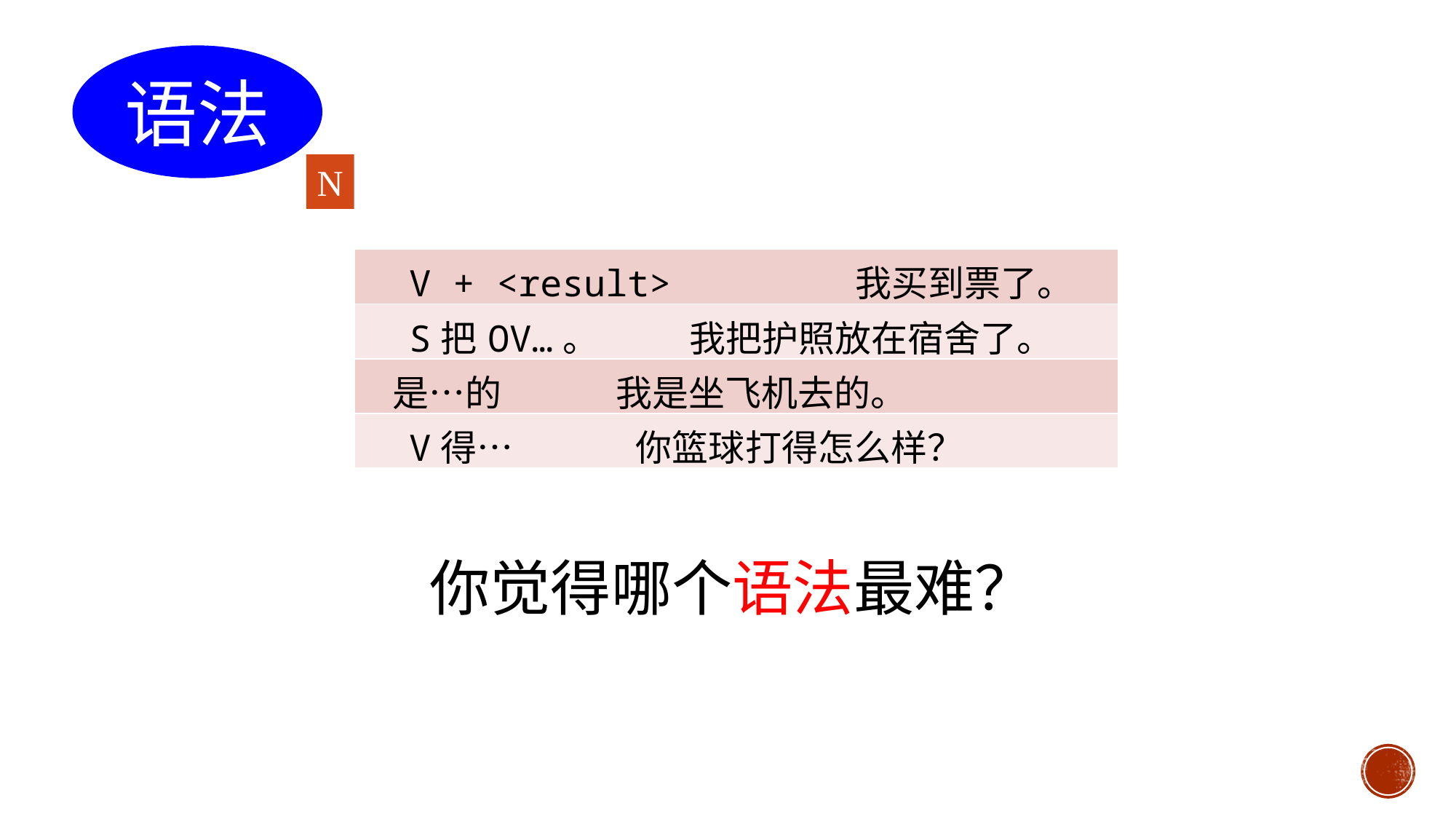

语法
N
| V + <result> 我买到票了。 |
| --- |
| S把OV…。 我把护照放在宿舍了。 |
| 是…的 我是坐飞机去的。 |
| V得… 你篮球打得怎么样？ |
你觉得哪个语法最难？